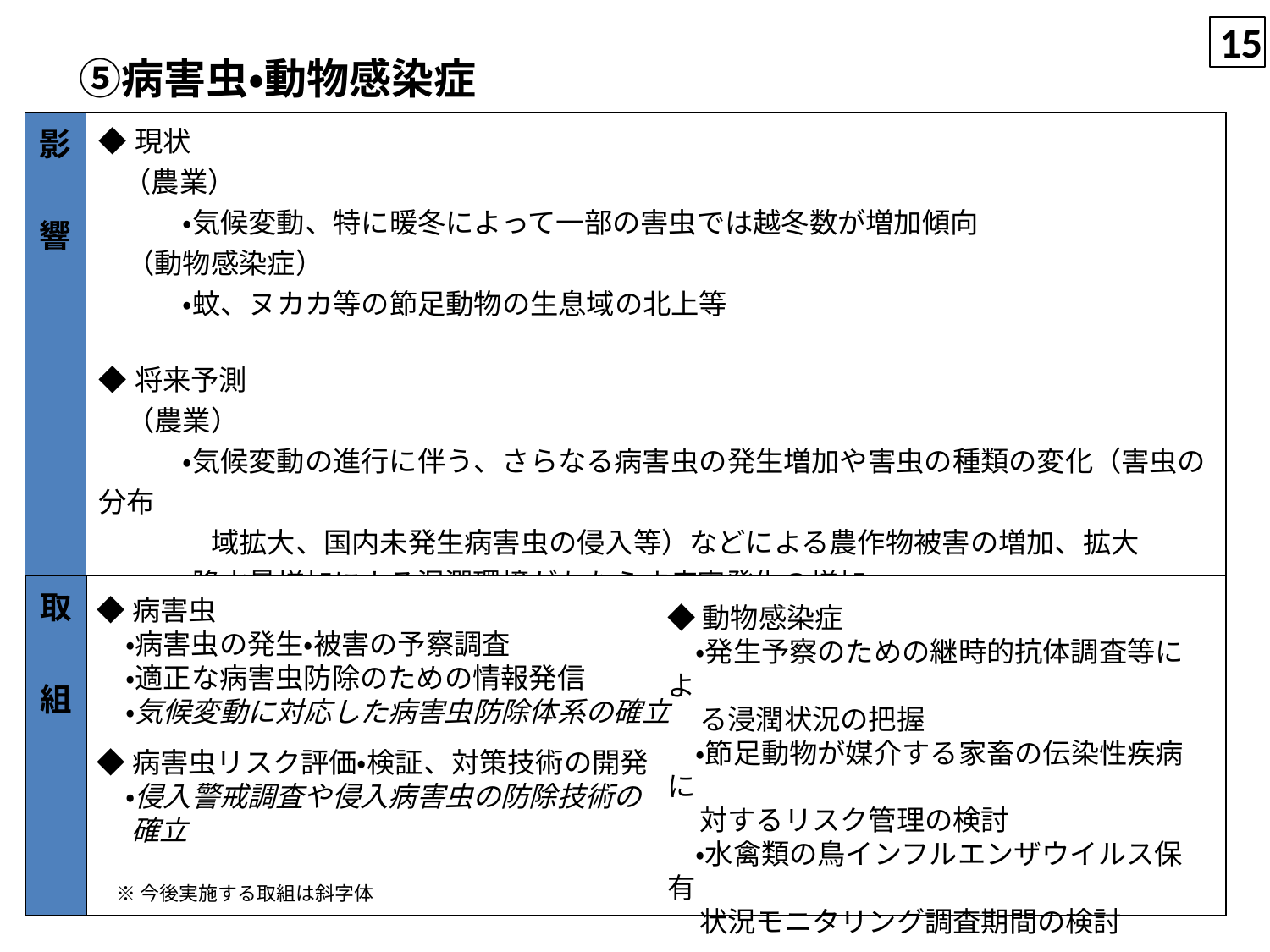

15
　⑤病害虫・動物感染症
| 影　響 | ◆現状 　（農業） 　　　・気候変動、特に暖冬によって一部の害虫では越冬数が増加傾向 　（動物感染症） 　　　・蚊、ヌカカ等の節足動物の生息域の北上等 　 ◆将来予測 　（農業） 　　　・気候変動の進行に伴う、さらなる病害虫の発生増加や害虫の種類の変化（害虫の分布 　　　　域拡大、国内未発生病害虫の侵入等）などによる農作物被害の増加、拡大 　　　・降水量増加による湿潤環境がもたらす病害発生の増加 　（動物感染症） 　　　・気候変動の進行に伴う、家畜の伝染性疾病の流行地域や流行期間の変化 |
| --- | --- |
| 取　組 |  |
| --- | --- |
◆病害虫
　・病害虫の発生・被害の予察調査
　・適正な病害虫防除のための情報発信
　・気候変動に対応した病害虫防除体系の確立

◆病害虫リスク評価・検証、対策技術の開発
　・侵入警戒調査や侵入病害虫の防除技術の
　 確立
◆動物感染症
　・発生予察のための継時的抗体調査等によ
    る浸潤状況の把握
　・節足動物が媒介する家畜の伝染性疾病に
    対するリスク管理の検討
　・水禽類の鳥インフルエンザウイルス保有
    状況モニタリング調査期間の検討
※今後実施する取組は斜字体